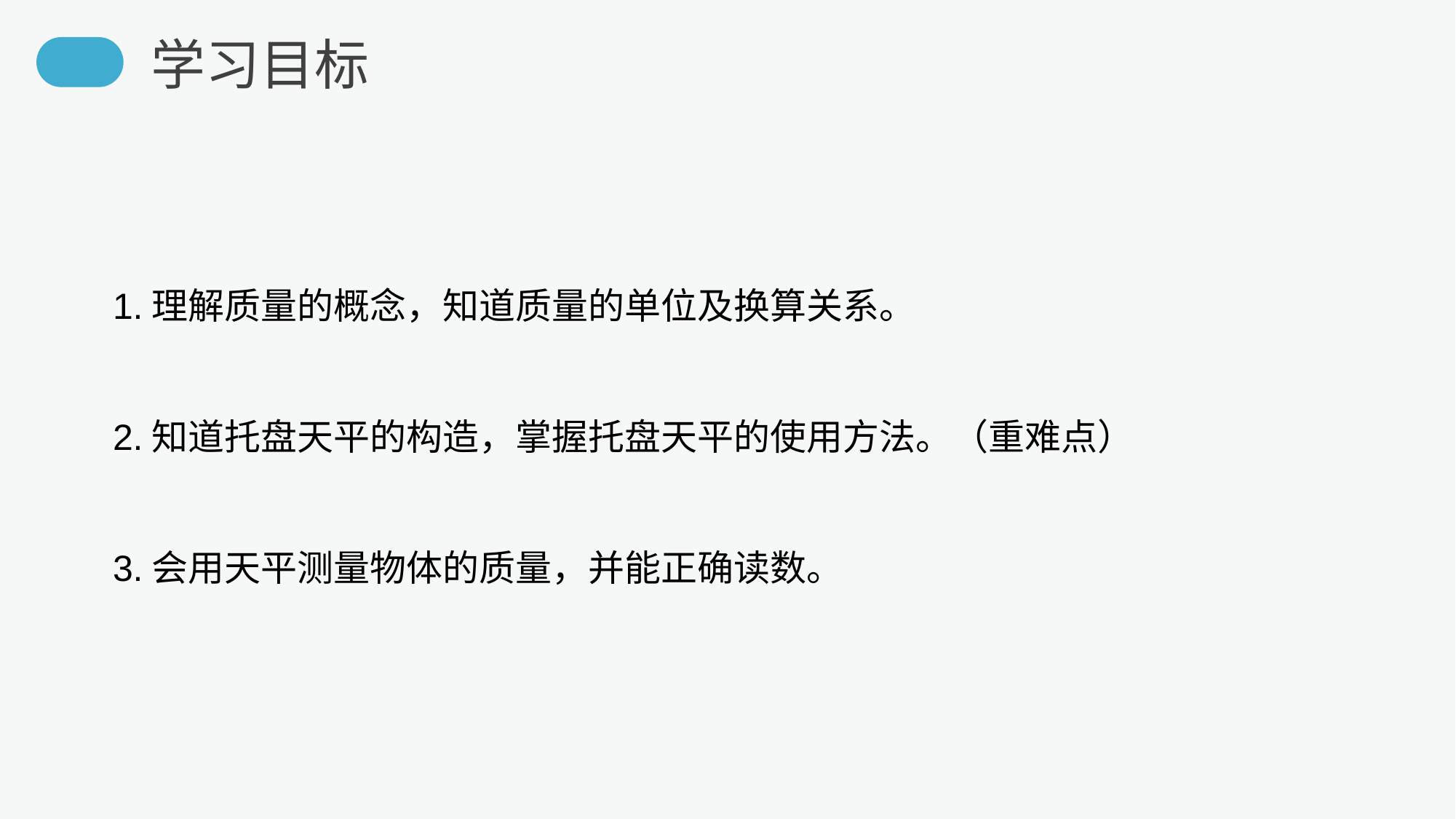

学习目标
1.理解质量的概念，知道质量的单位及换算关系。
2.知道托盘天平的构造，掌握托盘天平的使用方法。（重难点）
3.会用天平测量物体的质量，并能正确读数。